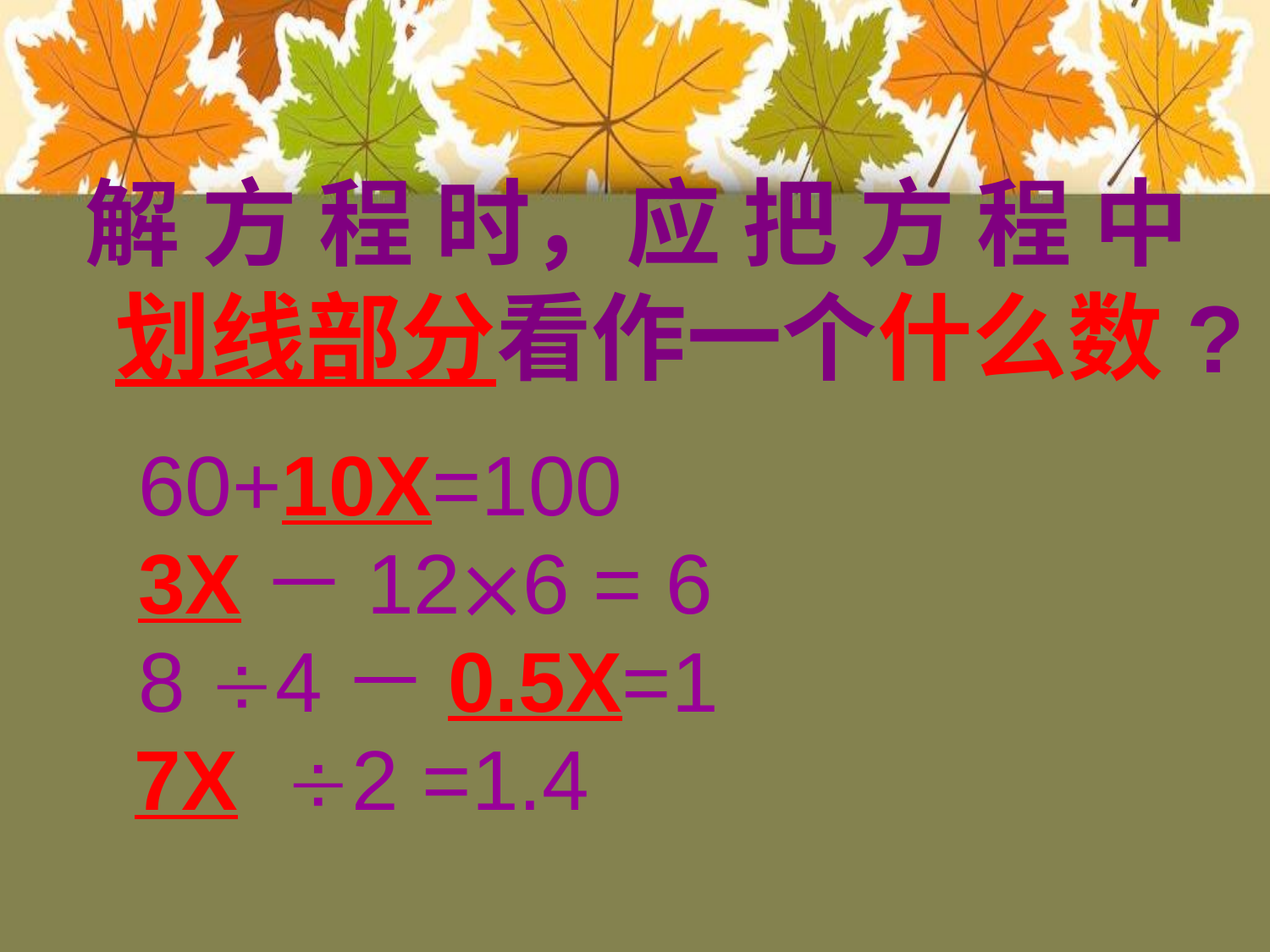

# 解 方 程 时，应 把 方 程 中     划线部分看作一个什么数?
   60+10X=100
   3X－12×6 = 6
   8 ÷4－0.5X=1
   7X  ÷2 =1.4